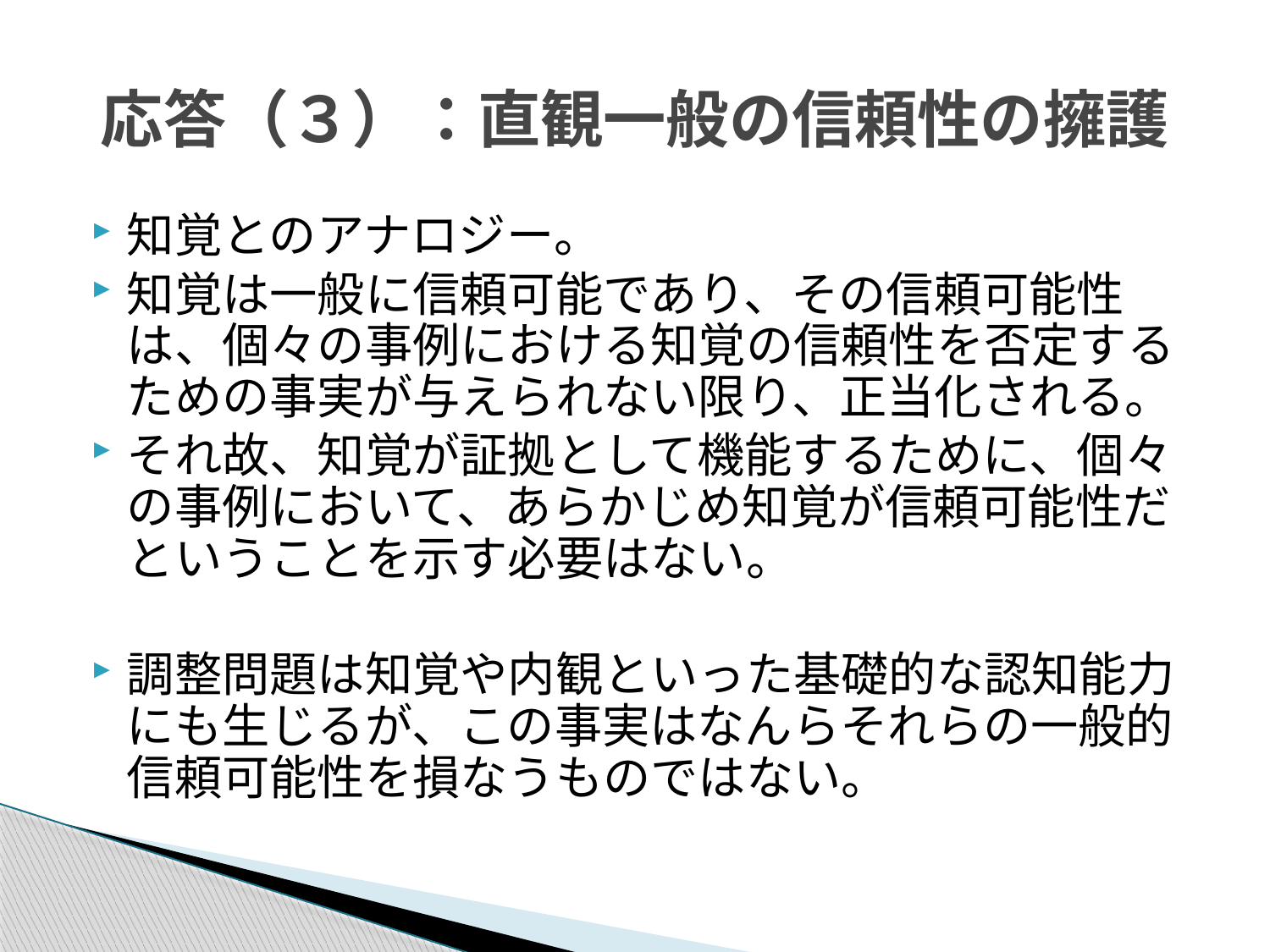

# 応答（３）：直観一般の信頼性の擁護
知覚とのアナロジー。
知覚は一般に信頼可能であり、その信頼可能性は、個々の事例における知覚の信頼性を否定するための事実が与えられない限り、正当化される。
それ故、知覚が証拠として機能するために、個々の事例において、あらかじめ知覚が信頼可能性だということを示す必要はない。

調整問題は知覚や内観といった基礎的な認知能力にも生じるが、この事実はなんらそれらの一般的信頼可能性を損なうものではない。